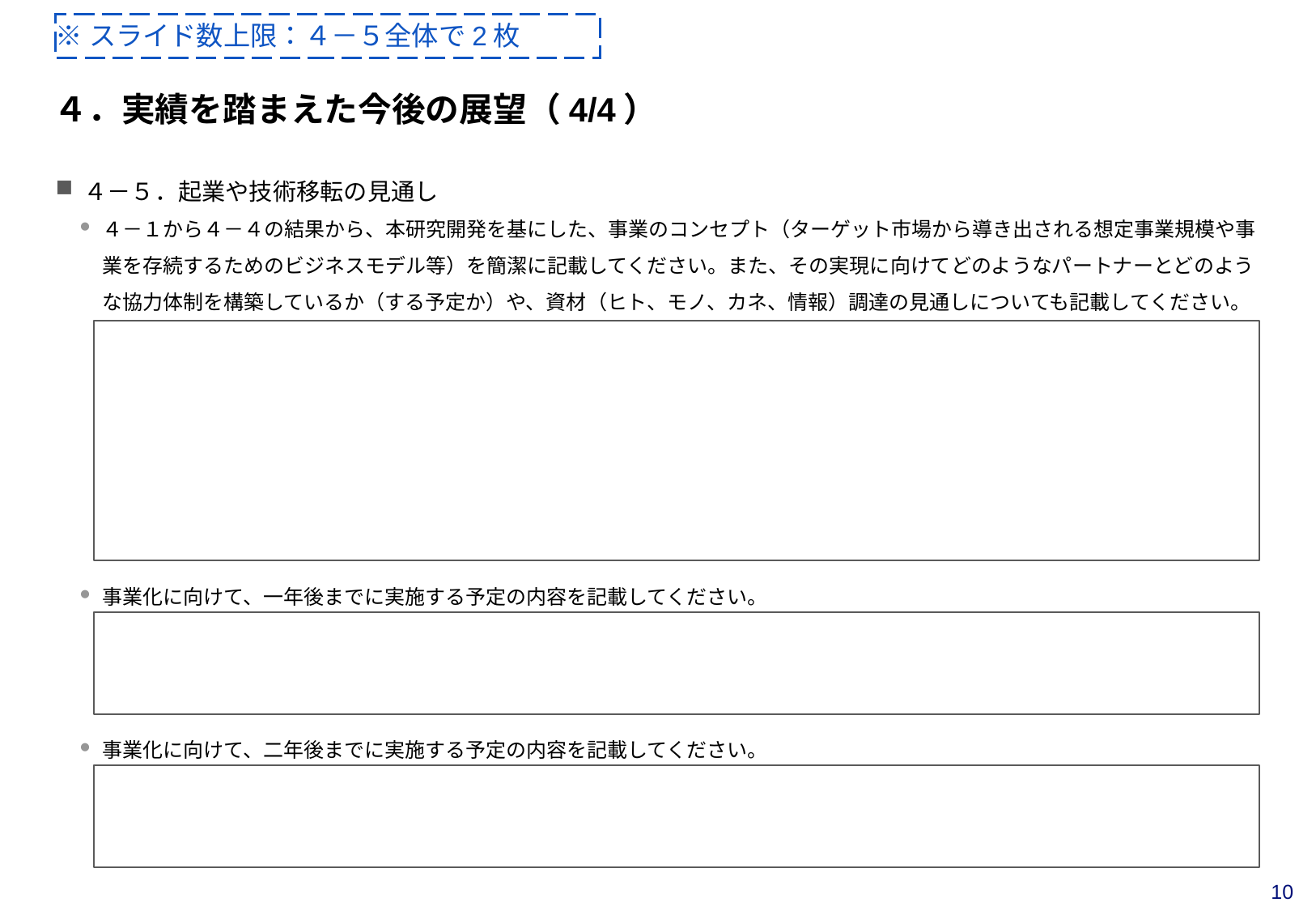

※スライド数上限：４－５全体で2枚
# ４．実績を踏まえた今後の展望（4/4）
４－５．起業や技術移転の見通し
４－１から４－４の結果から、本研究開発を基にした、事業のコンセプト（ターゲット市場から導き出される想定事業規模や事業を存続するためのビジネスモデル等）を簡潔に記載してください。また、その実現に向けてどのようなパートナーとどのような協力体制を構築しているか（する予定か）や、資材（ヒト、モノ、カネ、情報）調達の見通しについても記載してください。

事業化に向けて、一年後までに実施する予定の内容を記載してください。

事業化に向けて、二年後までに実施する予定の内容を記載してください。